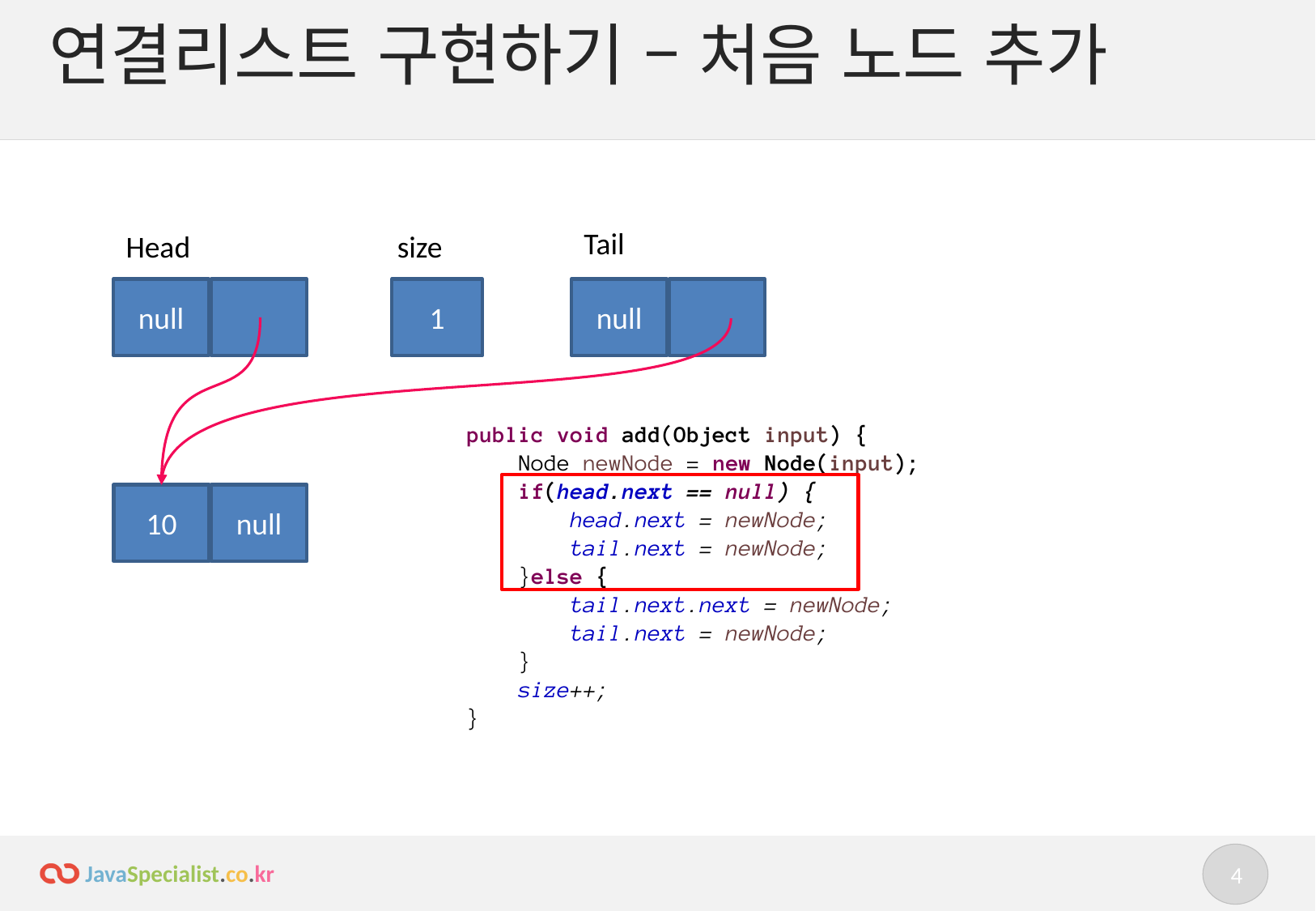

# 연결리스트 구현하기 – 처음 노드 추가

Tail
size
Head
null

1
null

public void add(Object input) {
    Node newNode = new Node(input);
    if(head.next == null) {
        head.next = newNode;
        tail.next = newNode;
    }else {
        tail.next.next = newNode;
        tail.next = newNode;
    }
    size++;
}

10
null